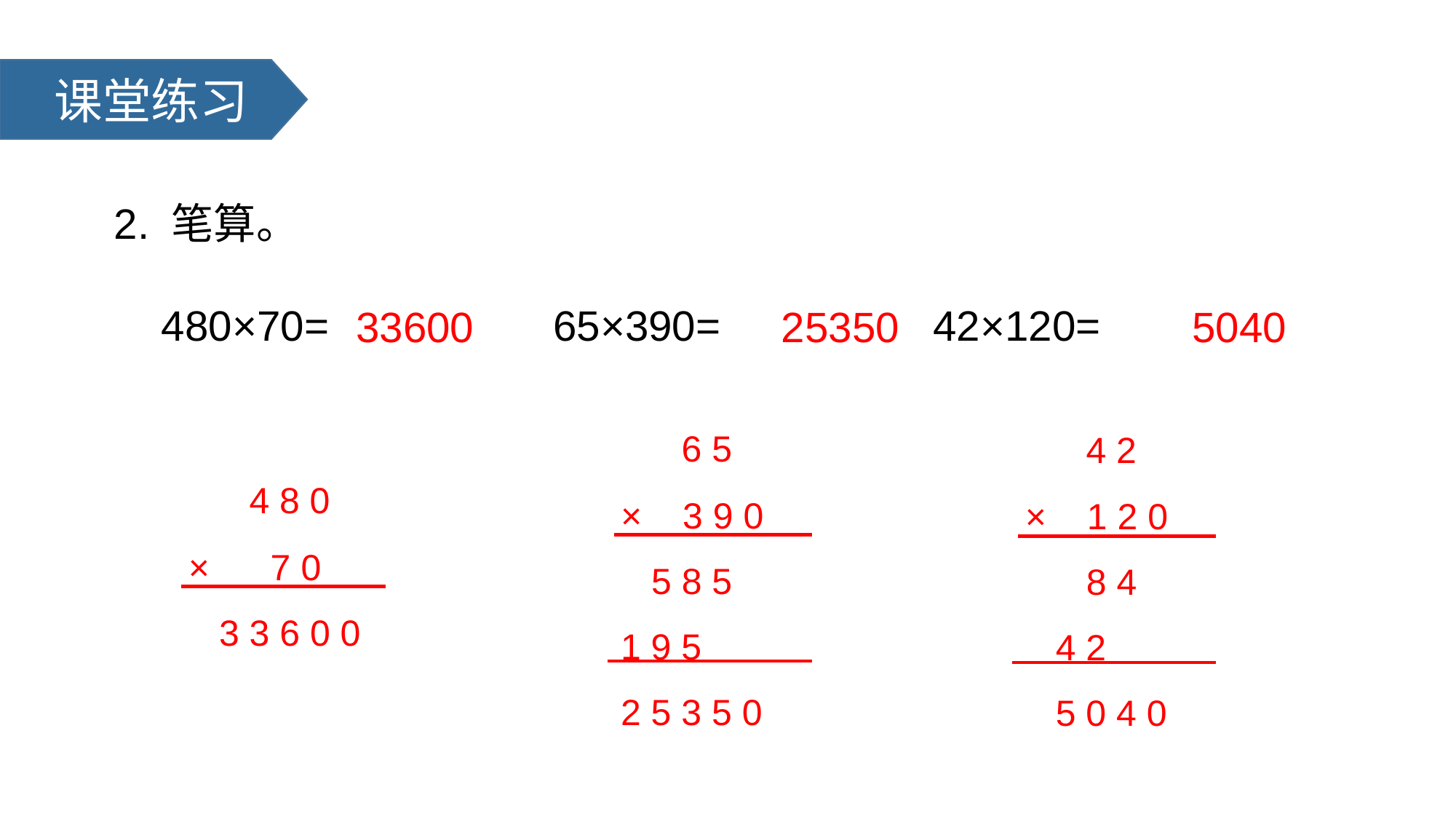

课堂练习
2. 笔算。

    480×70=                   65×390=                  42×120=
33600
25350
5040
      6 5
 ×    3 9 0
    5 8 5
 1 9 5
 2 5 3 5 0
      4 2
 ×    1 2 0
       8 4
    4 2
    5 0 4 0
      4 8 0
 ×      7 0
    3 3 6 0 0